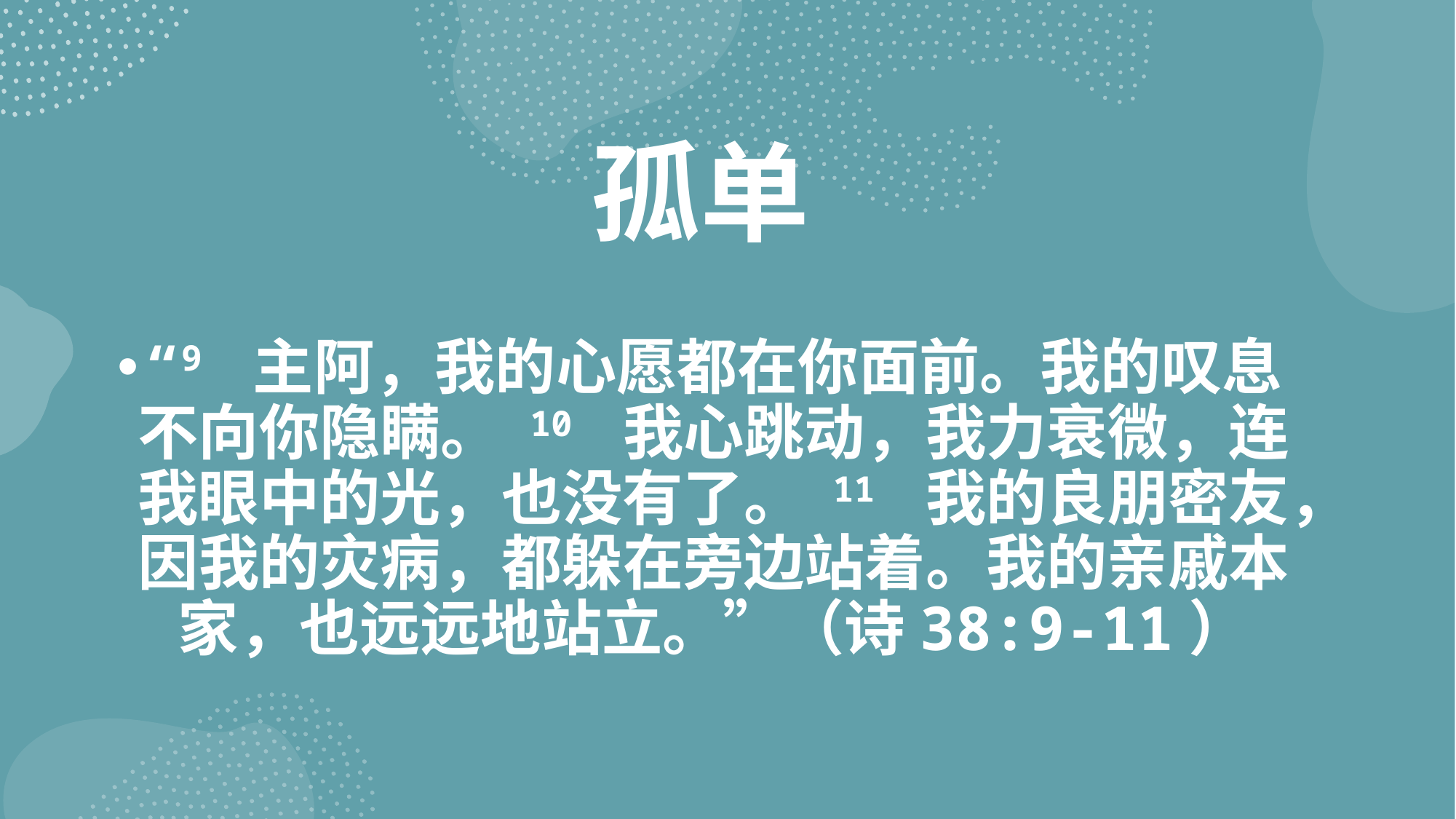

# 孤单
“9 主阿，我的心愿都在你面前。我的叹息不向你隐瞒。 10 我心跳动，我力衰微，连我眼中的光，也没有了。 11 我的良朋密友，因我的灾病，都躲在旁边站着。我的亲戚本家，也远远地站立。”（诗38:9-11）